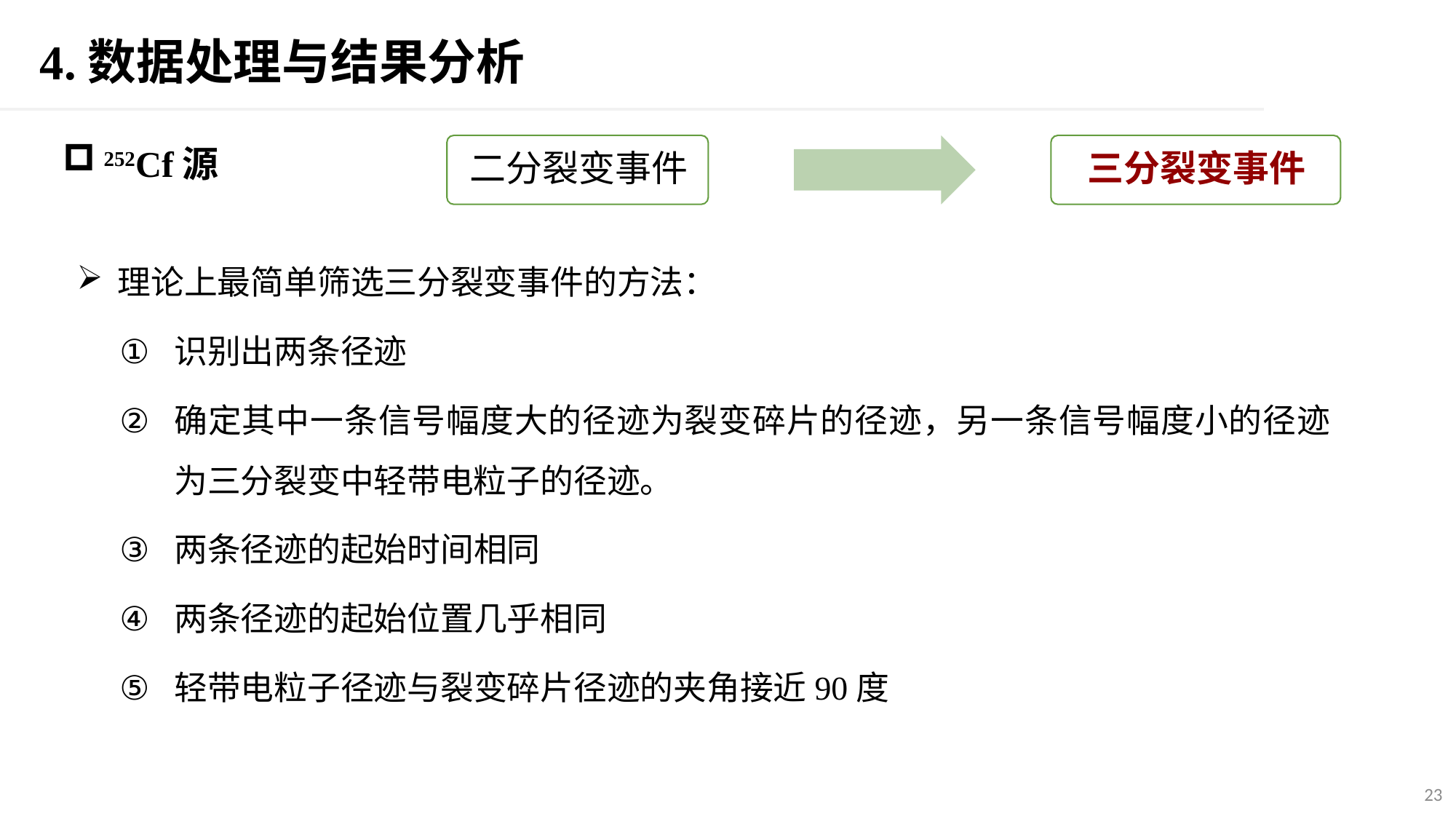

4.数据处理与结果分析
二分裂变事件

三分裂变事件
252Cf源
理论上最简单筛选三分裂变事件的方法：
识别出两条径迹
确定其中一条信号幅度大的径迹为裂变碎片的径迹，另一条信号幅度小的径迹为三分裂变中轻带电粒子的径迹。
两条径迹的起始时间相同
两条径迹的起始位置几乎相同
轻带电粒子径迹与裂变碎片径迹的夹角接近90度
23